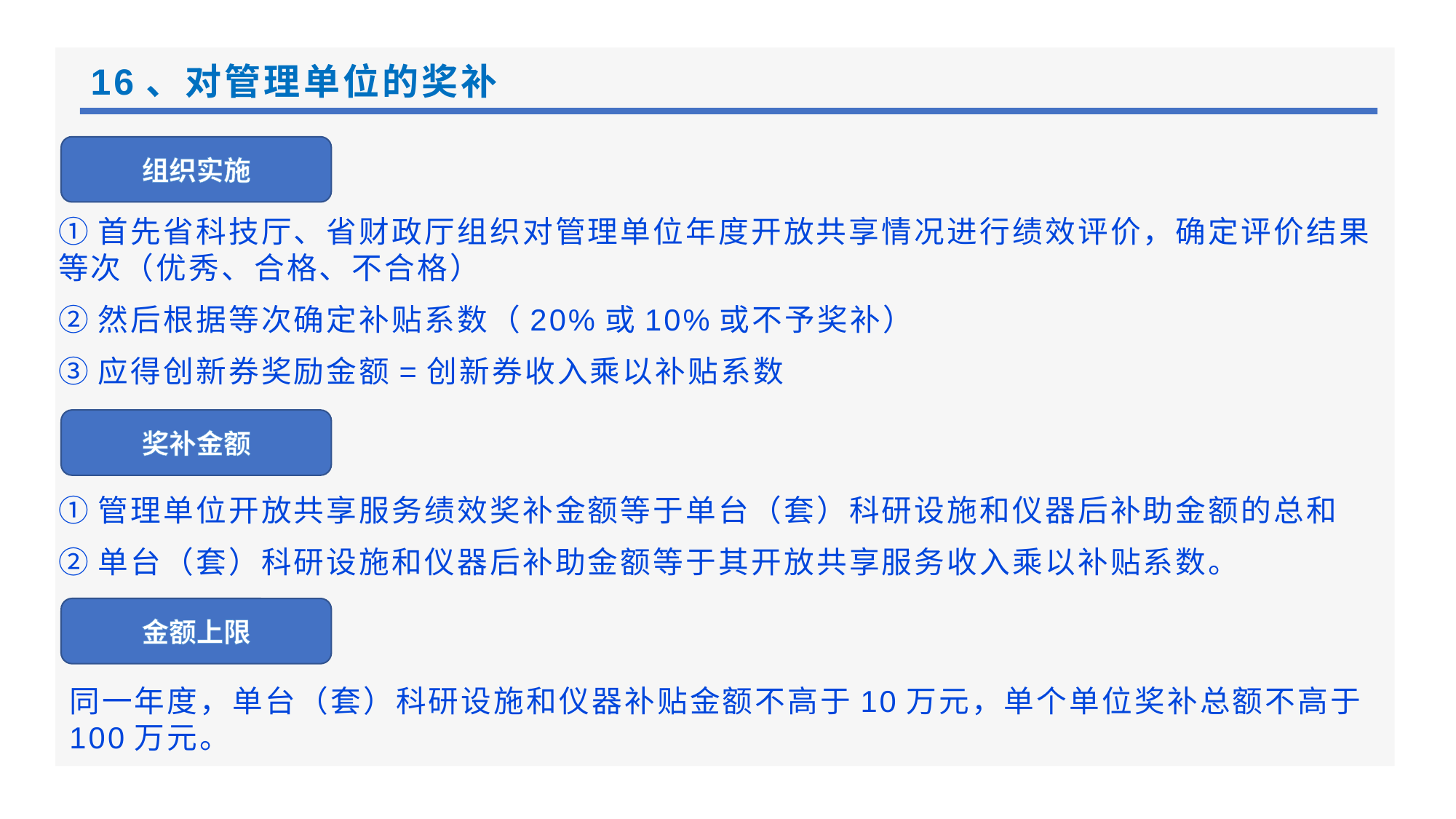

# 16、对管理单位的奖补
组织实施
①首先省科技厅、省财政厅组织对管理单位年度开放共享情况进行绩效评价，确定评价结果等次（优秀、合格、不合格）
②然后根据等次确定补贴系数（20%或10%或不予奖补）
③应得创新券奖励金额=创新券收入乘以补贴系数
奖补金额
①管理单位开放共享服务绩效奖补金额等于单台（套）科研设施和仪器后补助金额的总和
②单台（套）科研设施和仪器后补助金额等于其开放共享服务收入乘以补贴系数。
金额上限
同一年度，单台（套）科研设施和仪器补贴金额不高于10万元，单个单位奖补总额不高于100万元。